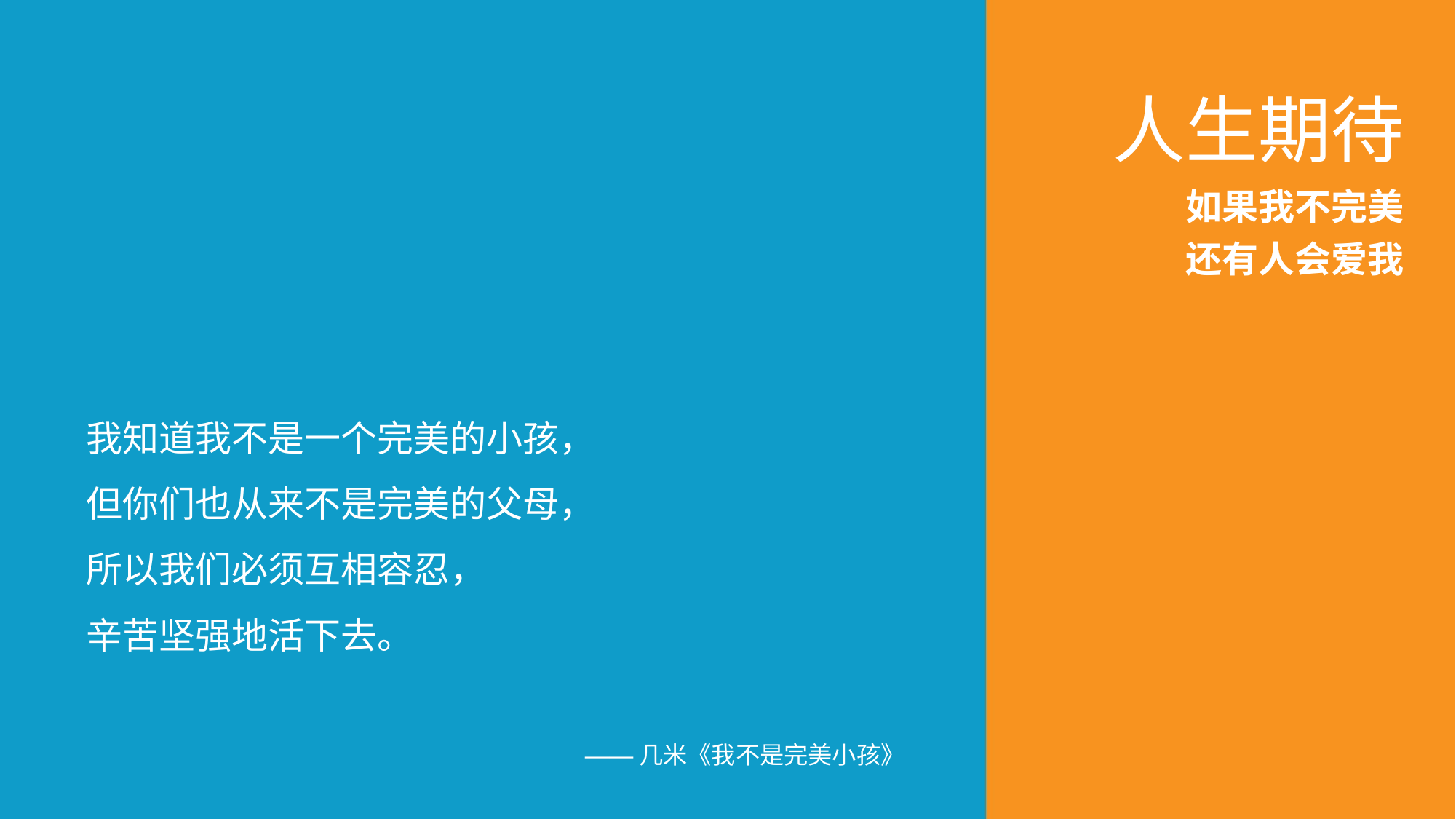

人生期待
如果我不完美
还有人会爱我
我知道我不是一个完美的小孩，
但你们也从来不是完美的父母，
所以我们必须互相容忍，
辛苦坚强地活下去。
——几米《我不是完美小孩》